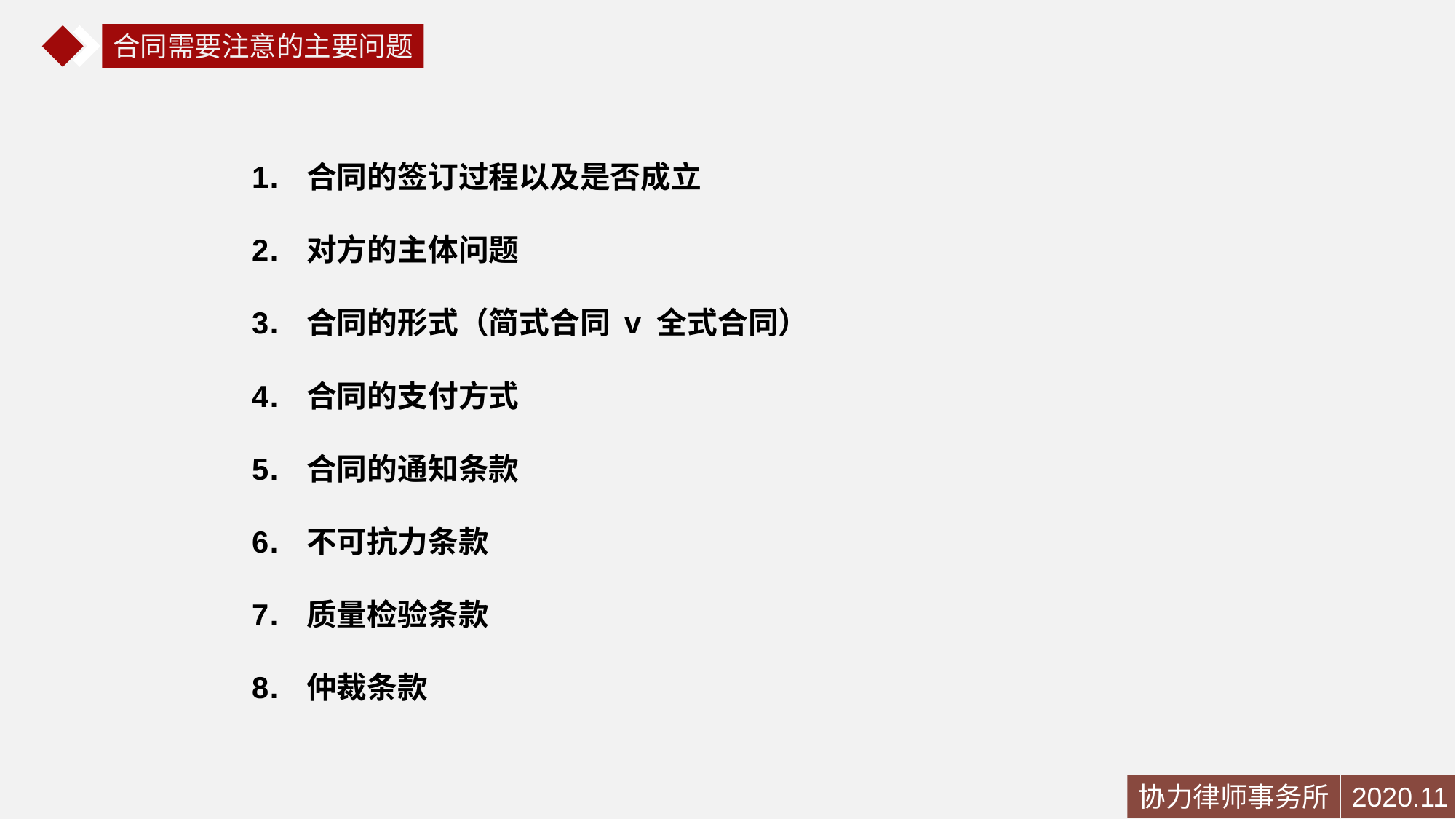

合同需要注意的主要问题

合同的签订过程以及是否成立

对方的主体问题

合同的形式（简式合同 v 全式合同）

合同的支付方式

合同的通知条款

不可抗力条款

质量检验条款

仲裁条款

协力律师事务所
2020.11